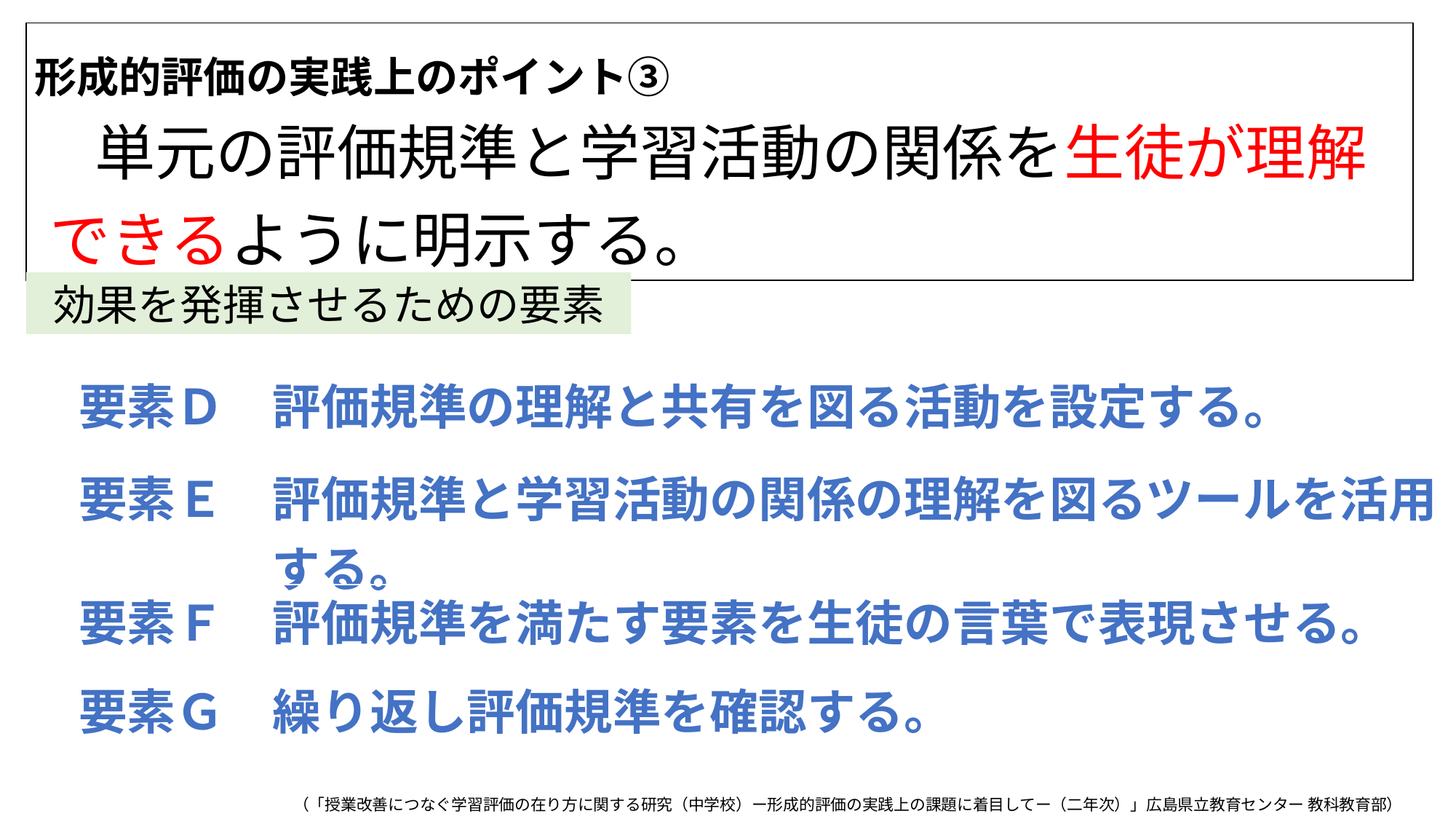

| 形成的評価の実践上のポイント③ 　単元の評価規準と学習活動の関係を生徒が理解できるように明示する。 |
| --- |
効果を発揮させるための要素
| 要素Ｄ　評価規準の理解と共有を図る活動を設定する。 |
| --- |
| 要素Ｅ　評価規準と学習活動の関係の理解を図るツールを活用する。 |
| --- |
| 要素Ｆ　評価規準を満たす要素を生徒の言葉で表現させる。 |
| --- |
| 要素Ｇ　繰り返し評価規準を確認する。 |
| --- |
（「授業改善につなぐ学習評価の在り方に関する研究（中学校）ー形成的評価の実践上の課題に着目してー（二年次）」広島県立教育センター 教科教育部）